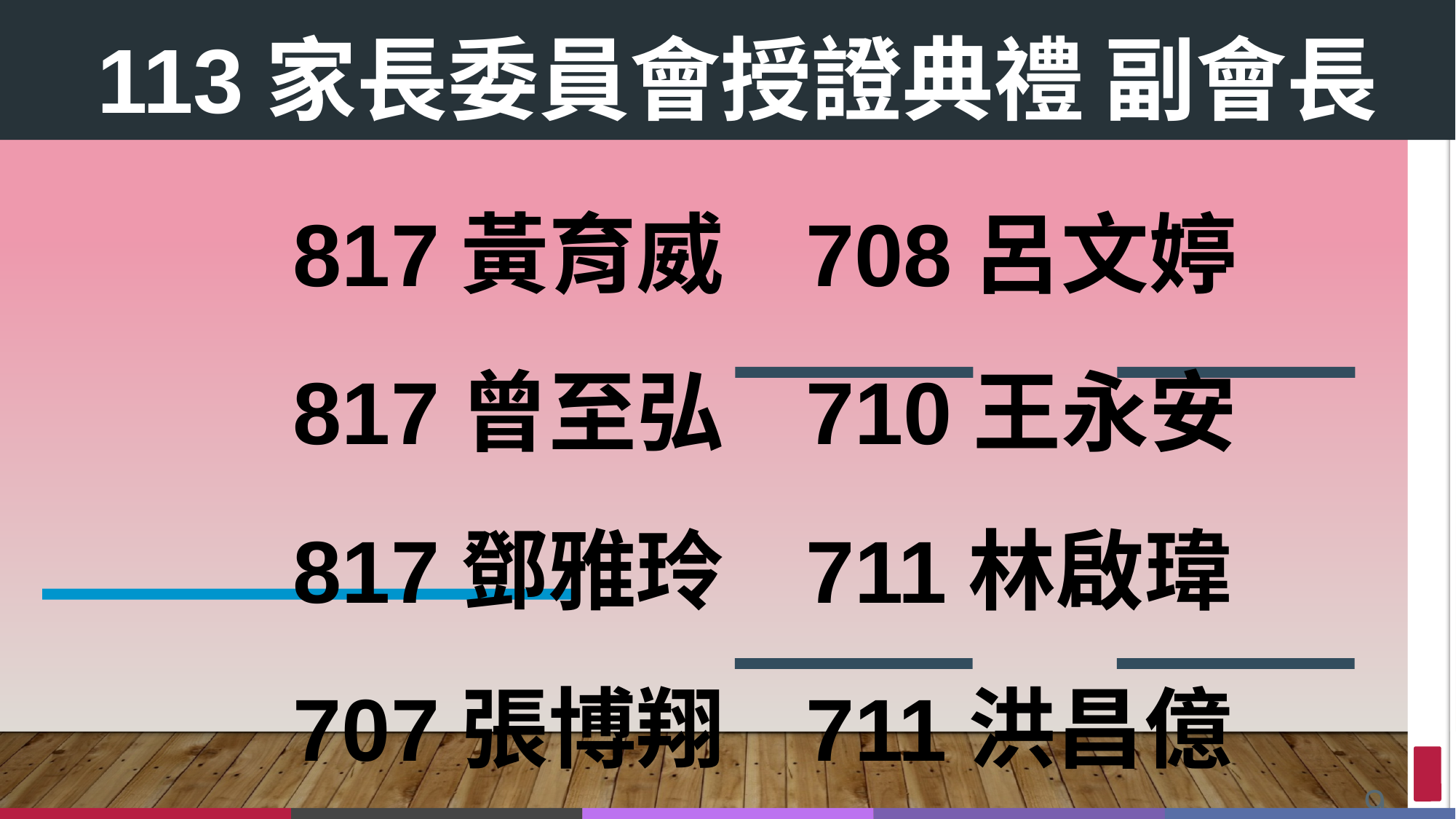

# 113家長委員會授證典禮 副會長
817黃育威   708呂文婷
817曾至弘   710王永安
817鄧雅玲   711林啟瑋
707張博翔   711洪昌億

9